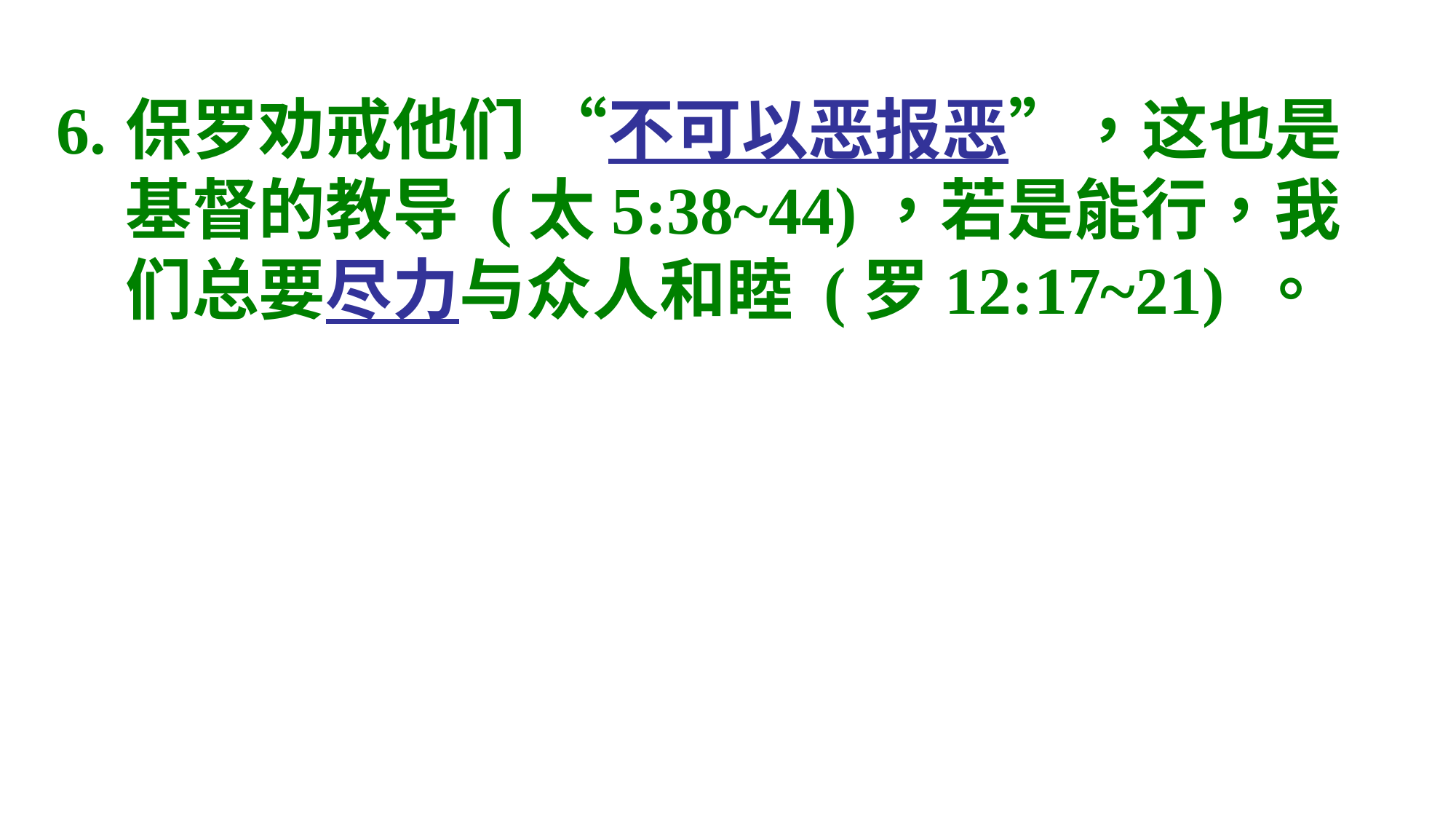

6.	保罗劝戒他们 “不可以恶报恶”，这也是基督的教导 (太5:38~44)，若是能行，我们总要尽力与众人和睦 (罗12:17~21) 。